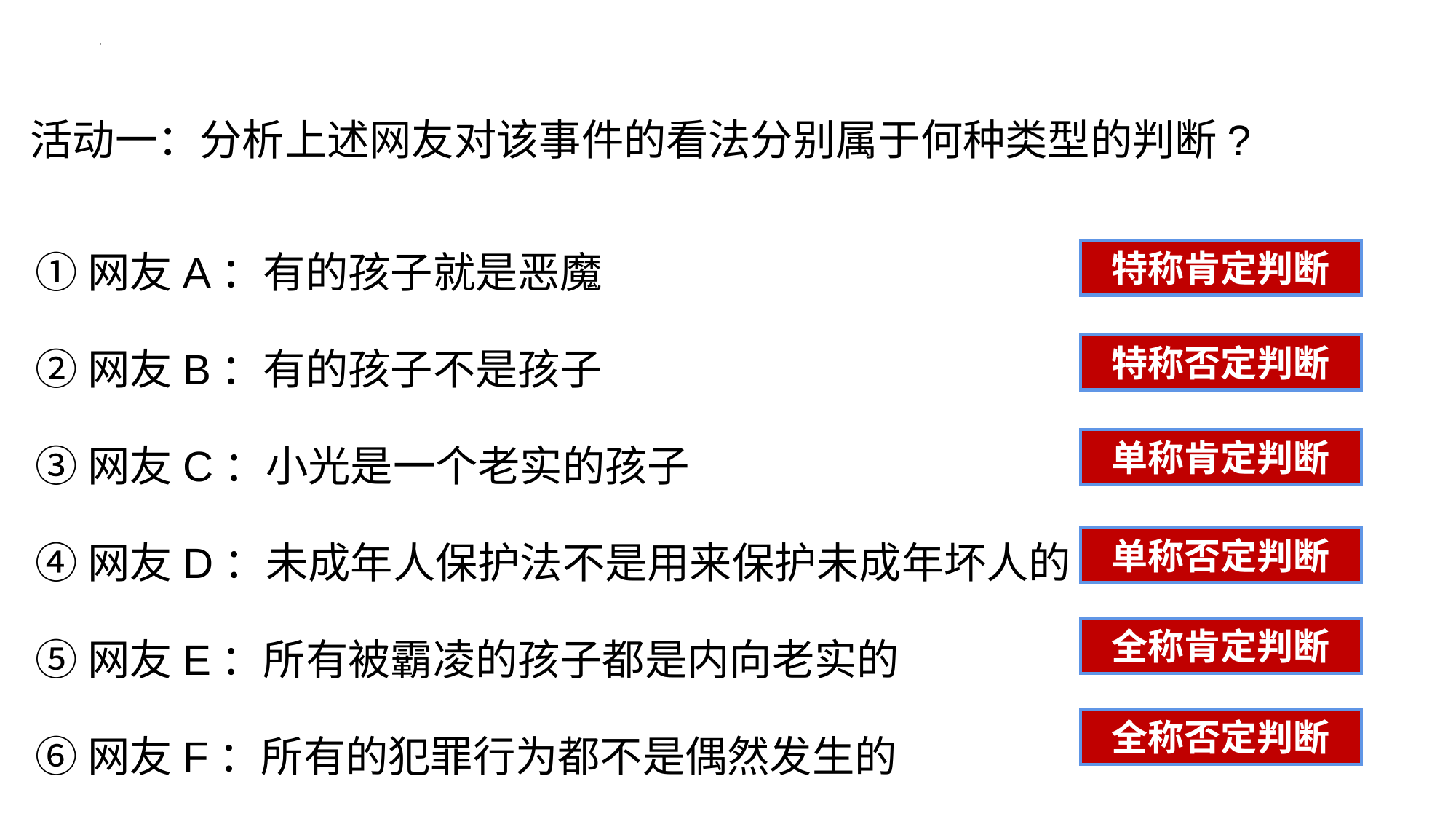

活动一：分析上述网友对该事件的看法分别属于何种类型的判断?
①网友A：有的孩子就是恶魔
②网友B：有的孩子不是孩子
③网友C：小光是一个老实的孩子
④网友D：未成年人保护法不是用来保护未成年坏人的
⑤网友E：所有被霸凌的孩子都是内向老实的
⑥网友F：所有的犯罪行为都不是偶然发生的
特称肯定判断
特称否定判断
单称肯定判断
单称否定判断
全称肯定判断
全称否定判断